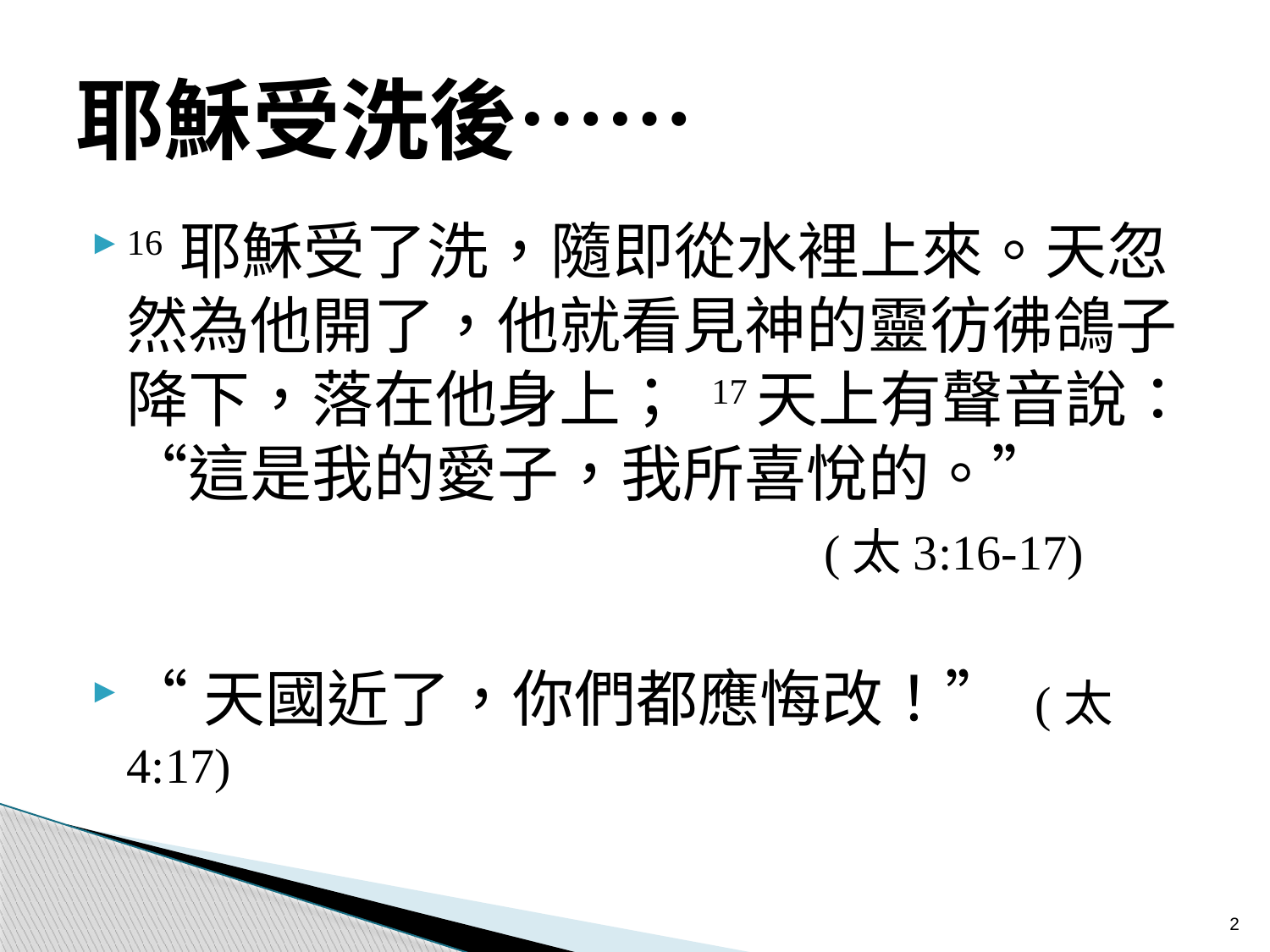

# 耶穌受洗後……
16 耶穌受了洗，隨即從水裡上來。天忽然為他開了，他就看見神的靈彷彿鴿子降下，落在他身上； 17天上有聲音說：“這是我的愛子，我所喜悅的。”
	(太3:16-17)

“天國近了，你們都應悔改！” (太4:17)
2